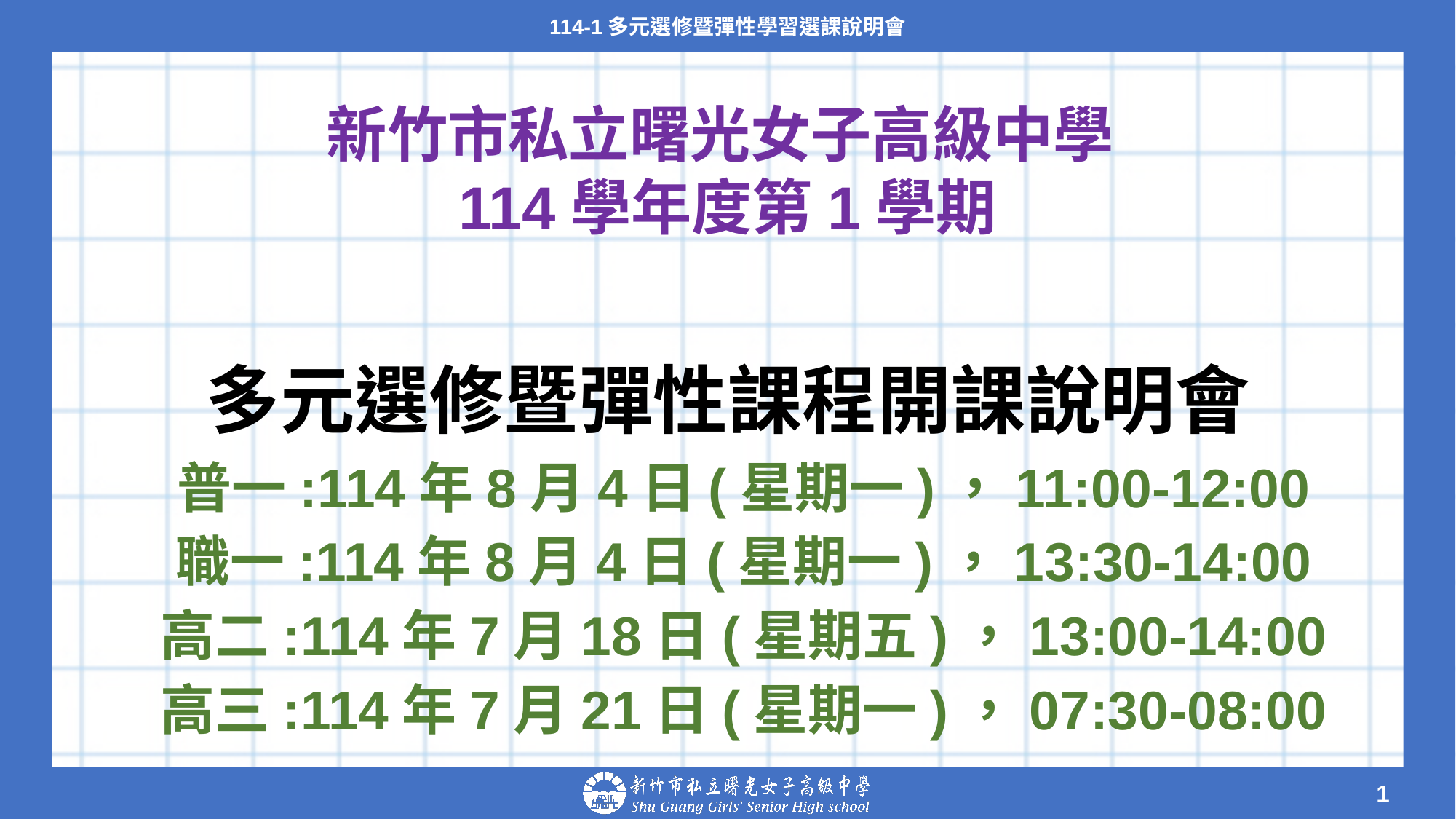

114-1多元選修暨彈性學習選課說明會
新竹市私立曙光女子高級中學114學年度第1學期
# 多元選修暨彈性課程開課說明會

普一:114年8月4日(星期一)，11:00-12:00
職一:114年8月4日(星期一)，13:30-14:00
高二:114年7月18日(星期五)，13:00-14:00
高三:114年7月21日(星期一)，07:30-08:00

1